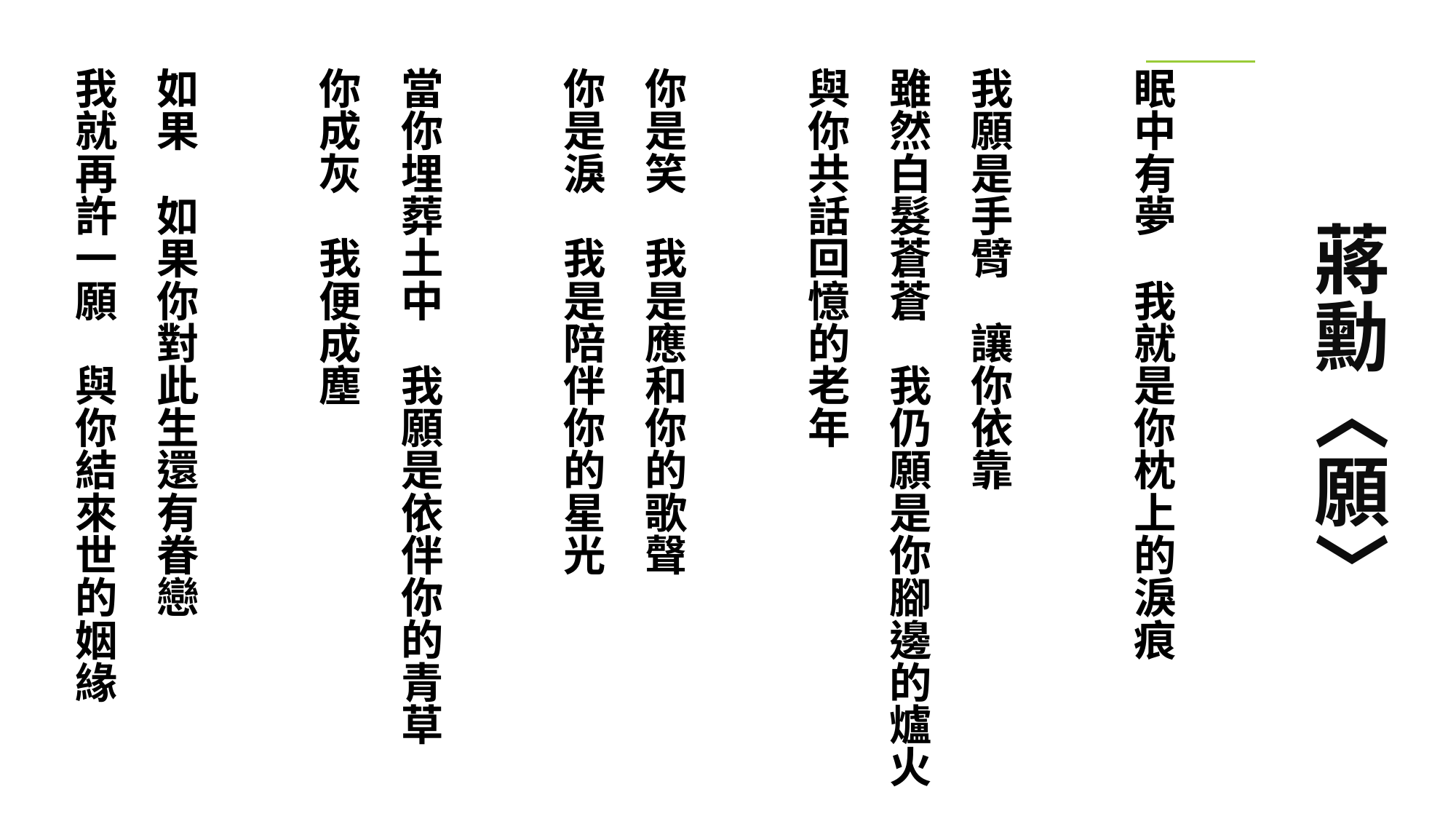

眠中有夢　我就是你枕上的淚痕

我願是手臂　讓你依靠
雖然白髮蒼蒼　我仍願是你腳邊的爐火
與你共話回憶的老年

你是笑　我是應和你的歌聲
你是淚　我是陪伴你的星光

當你埋葬土中　我願是依伴你的青草
你成灰　我便成塵

如果　如果你對此生還有眷戀
我就再許一願　與你結來世的姻緣
# 蔣勳〈願〉